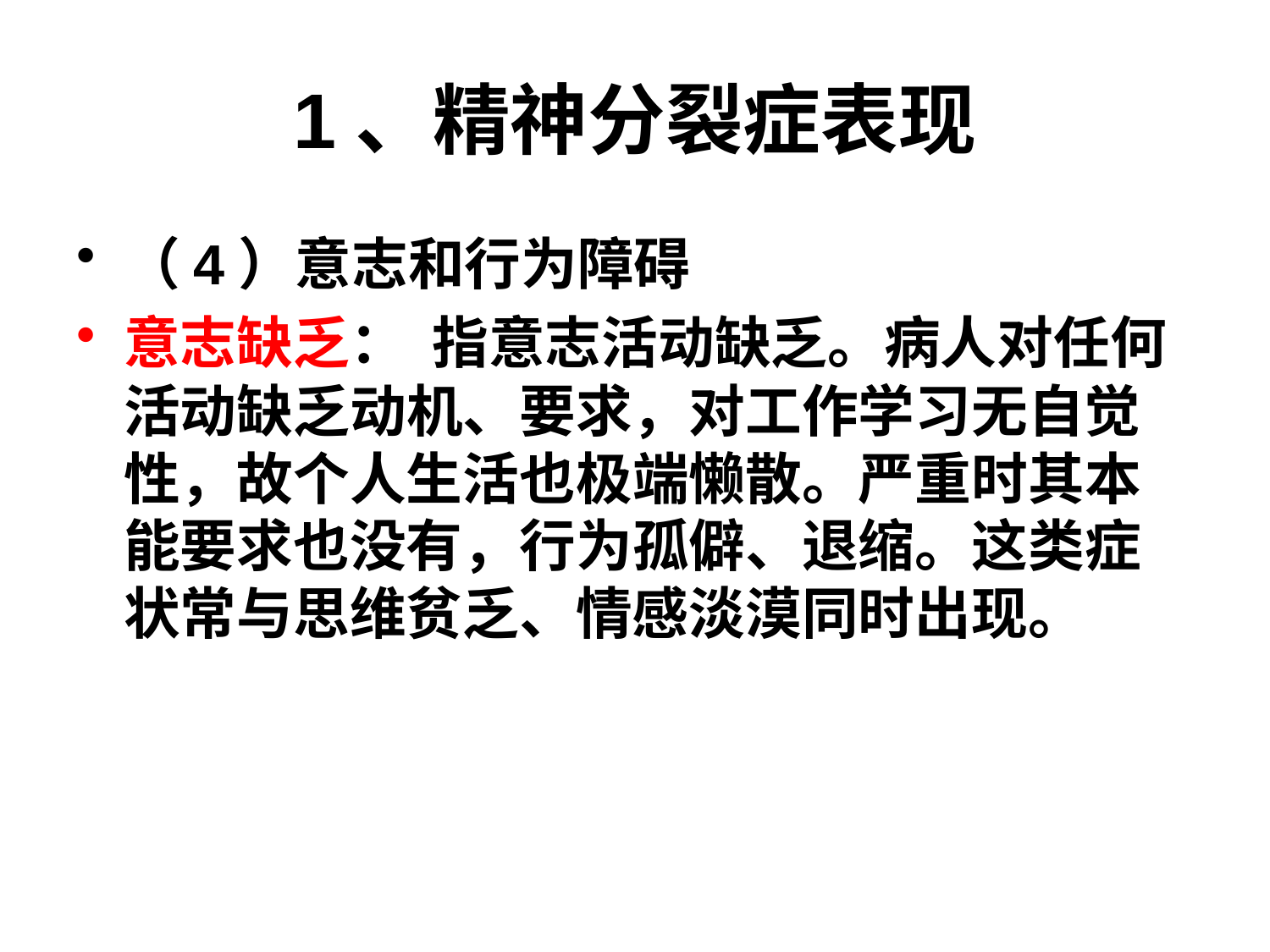

# 1、精神分裂症表现
（4）意志和行为障碍
意志缺乏：  指意志活动缺乏。病人对任何活动缺乏动机、要求，对工作学习无自觉性，故个人生活也极端懒散。严重时其本能要求也没有，行为孤僻、退缩。这类症状常与思维贫乏、情感淡漠同时出现。